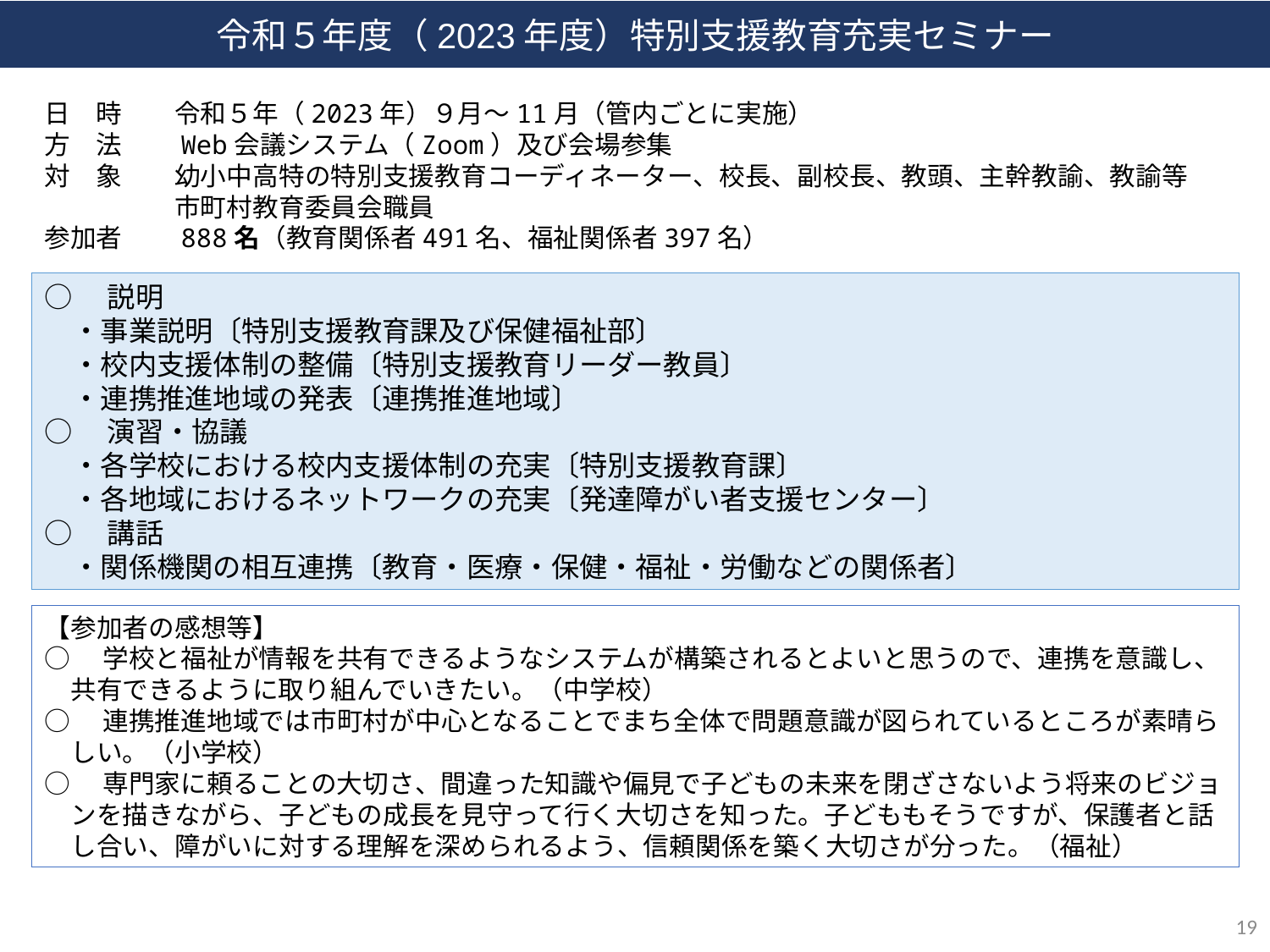

令和５年度（2023年度）特別支援教育充実セミナー
日　時　　令和５年（2023年）９月～11月（管内ごとに実施）
方　法　　Web会議システム（Zoom）及び会場参集
対　象　　幼小中高特の特別支援教育コーディネーター、校長、副校長、教頭、主幹教諭、教諭等
　　　　　市町村教育委員会職員
参加者　　888名（教育関係者491名、福祉関係者397名）
○　説明
　・事業説明〔特別支援教育課及び保健福祉部〕
　・校内支援体制の整備〔特別支援教育リーダー教員〕
　・連携推進地域の発表〔連携推進地域〕
○　演習・協議
　・各学校における校内支援体制の充実〔特別支援教育課〕
　・各地域におけるネットワークの充実〔発達障がい者支援センター〕
○　講話
　・関係機関の相互連携〔教育・医療・保健・福祉・労働などの関係者〕
【参加者の感想等】
○　学校と福祉が情報を共有できるようなシステムが構築されるとよいと思うので、連携を意識し、共有できるように取り組んでいきたい。（中学校）
○　連携推進地域では市町村が中心となることでまち全体で問題意識が図られているところが素晴らしい。（小学校）
○　専門家に頼ることの大切さ、間違った知識や偏見で子どもの未来を閉ざさないよう将来のビジョンを描きながら、子どもの成長を見守って行く大切さを知った。子どももそうですが、保護者と話し合い、障がいに対する理解を深められるよう、信頼関係を築く大切さが分った。（福祉）
19